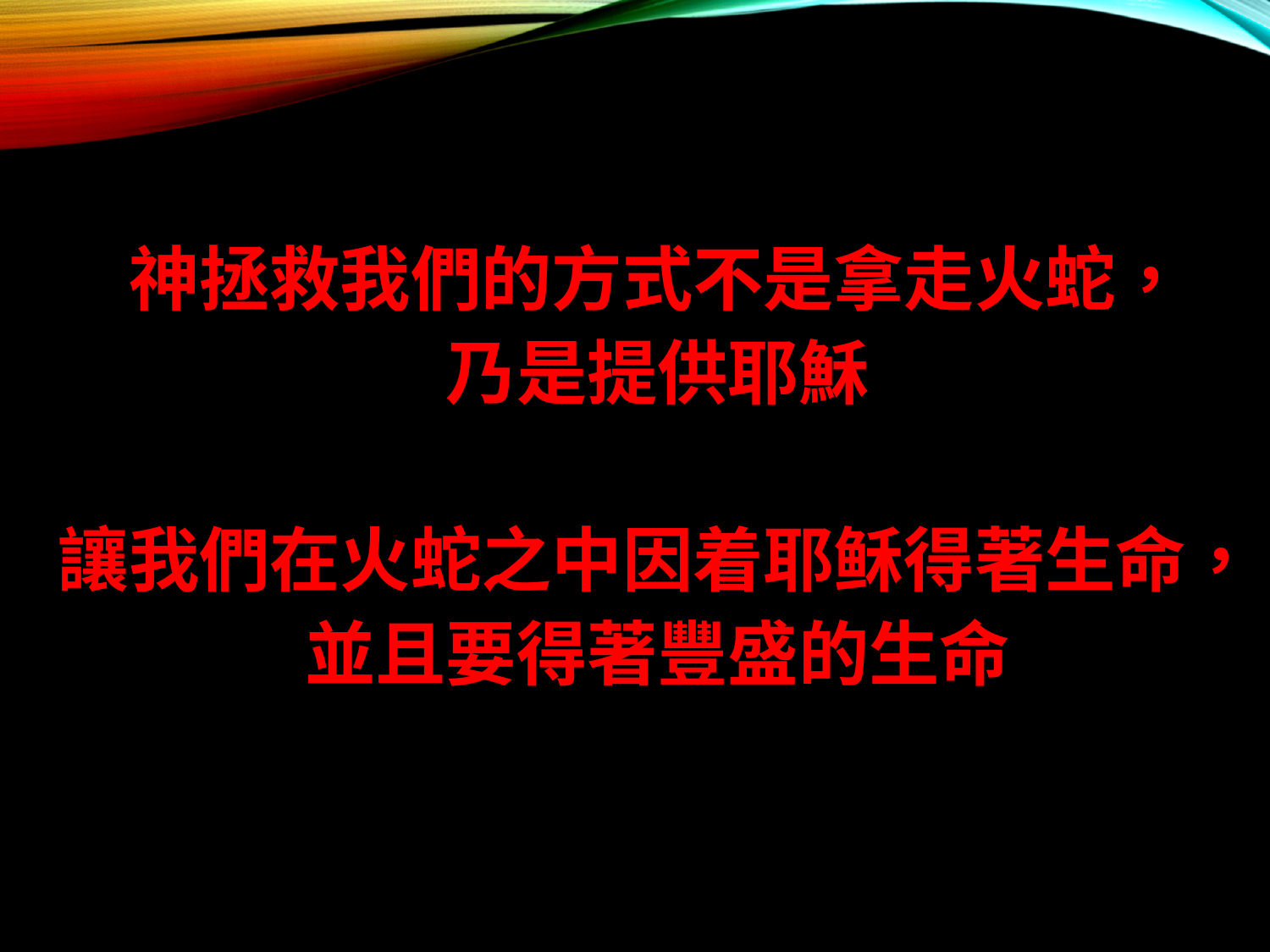

神拯救我們的方式不是拿走火蛇，
乃是提供耶穌

讓我們在火蛇之中因着耶稣得著生命，
並且要得著豐盛的生命